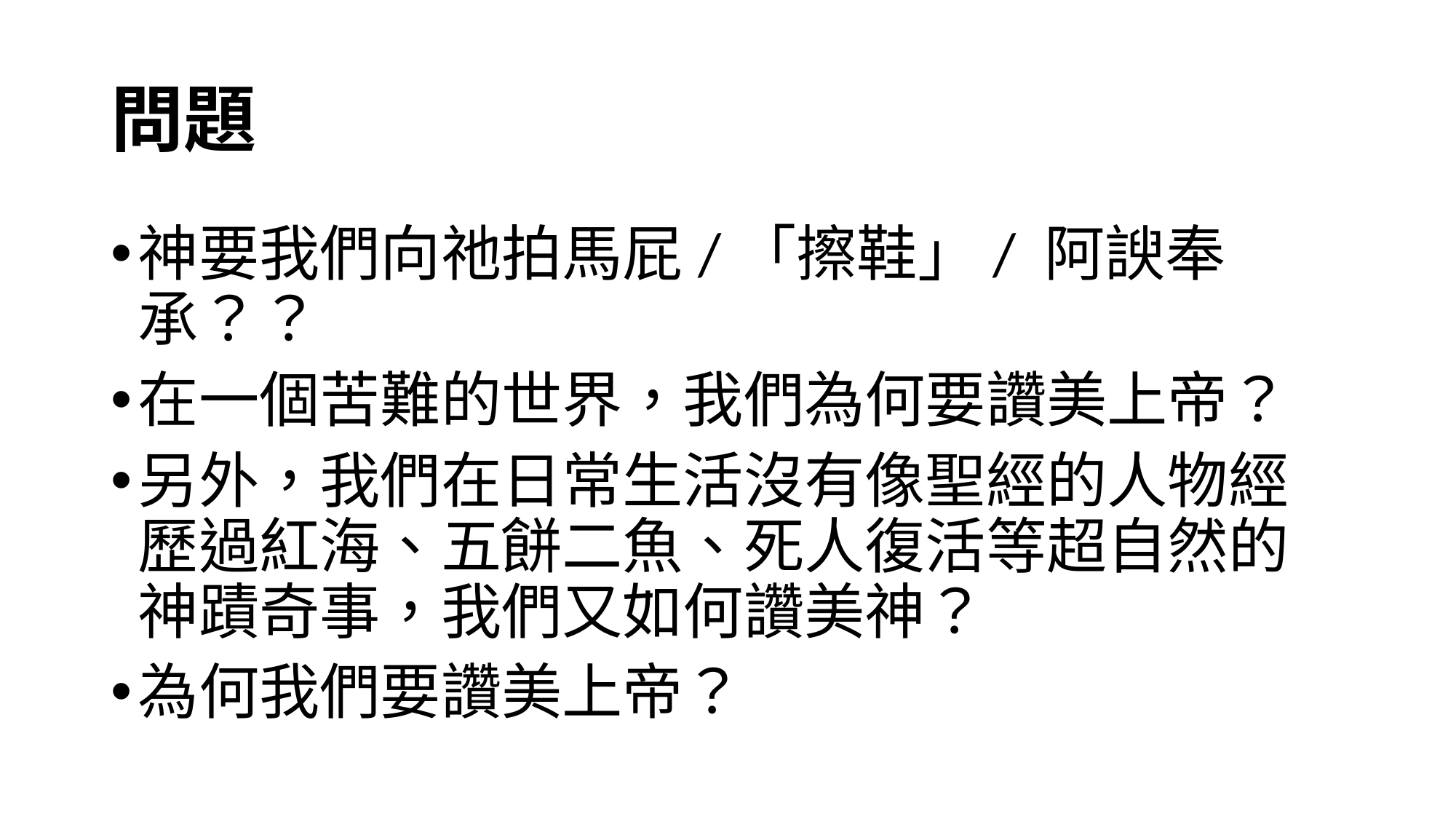

# 問題
神要我們向祂拍馬屁/「擦鞋」/ 阿諛奉承？？
在一個苦難的世界，我們為何要讚美上帝？
另外，我們在日常生活沒有像聖經的人物經歷過紅海、五餅二魚、死人復活等超自然的神蹟奇事，我們又如何讚美神？
為何我們要讚美上帝？